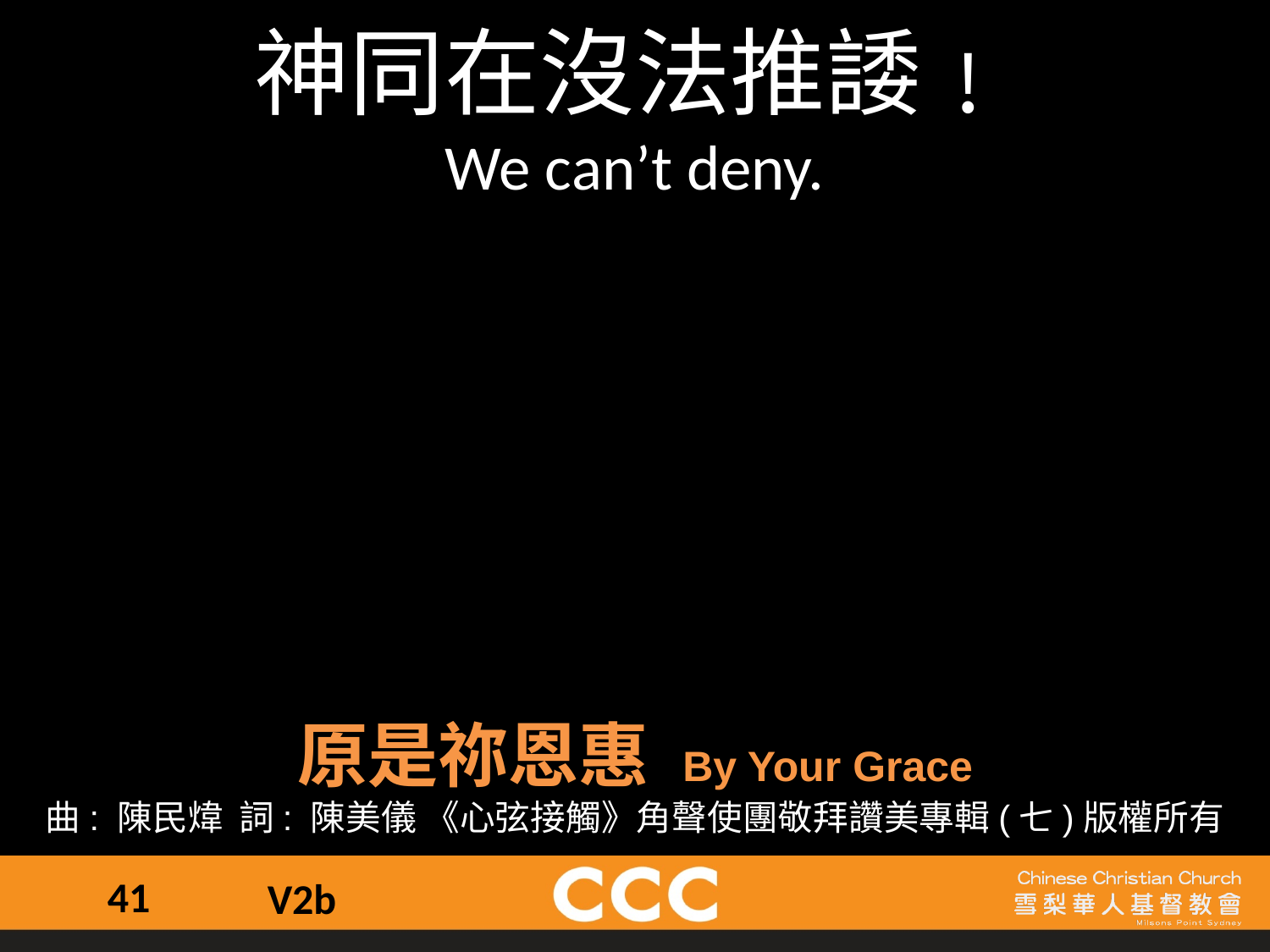

神同在沒法推諉﹗
We can’t deny.
原是祢恩惠 By Your Grace
曲: 陳民煒  詞: 陳美儀 《心弦接觸》角聲使團敬拜讚美專輯(七)版權所有
41
V2b